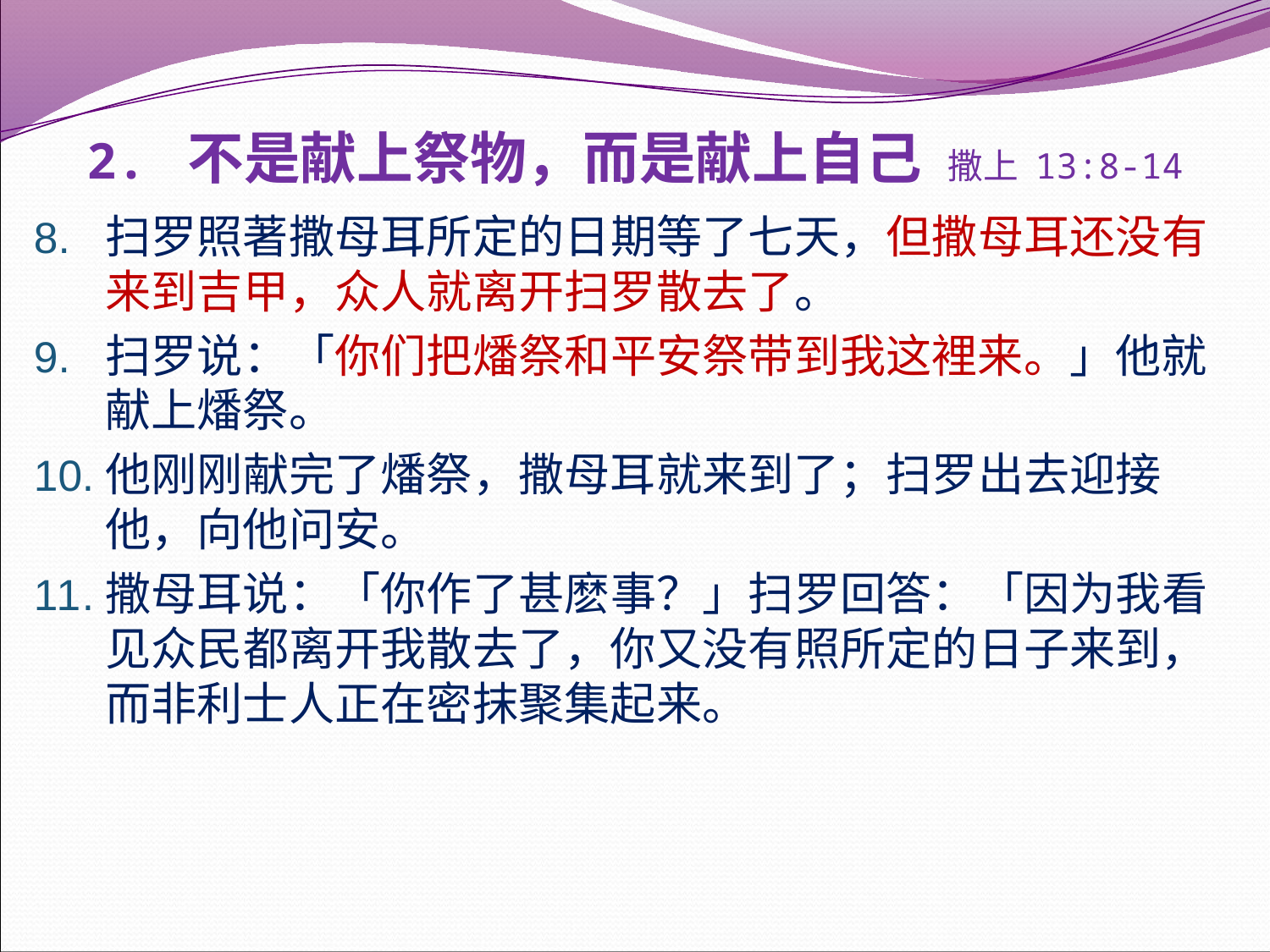

# 2. 不是献上祭物，而是献上自己  撒上 13:8-14
扫罗照著撒母耳所定的日期等了七天，但撒母耳还没有来到吉甲，众人就离开扫罗散去了。
扫罗说：「你们把燔祭和平安祭带到我这裡来。」他就献上燔祭。
他刚刚献完了燔祭，撒母耳就来到了；扫罗出去迎接他，向他问安。
撒母耳说：「你作了甚麽事？」扫罗回答：「因为我看见众民都离开我散去了，你又没有照所定的日子来到，而非利士人正在密抹聚集起来。